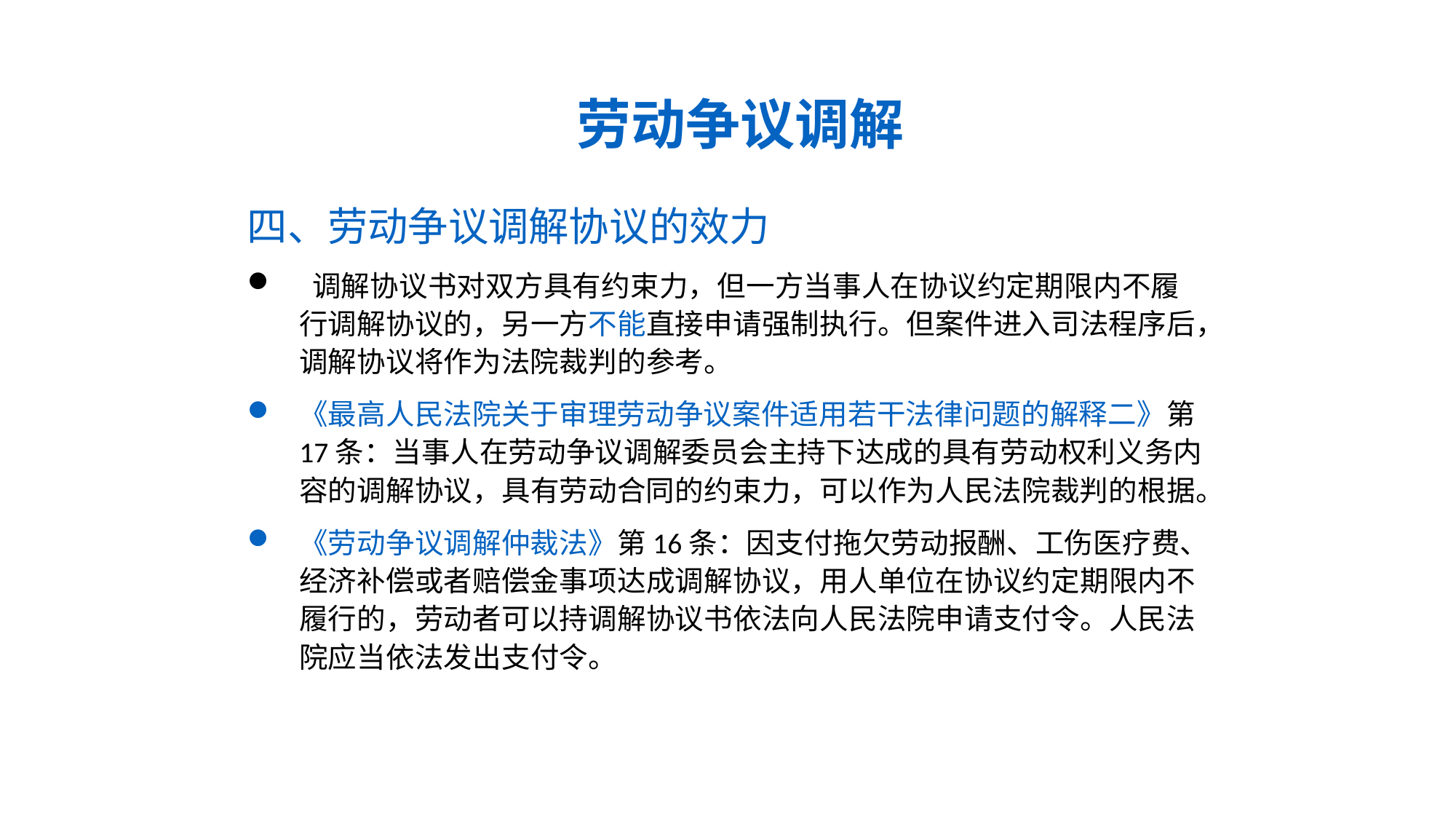

# 劳动争议调解
四、劳动争议调解协议的效力
 调解协议书对双方具有约束力，但一方当事人在协议约定期限内不履行调解协议的，另一方不能直接申请强制执行。但案件进入司法程序后，调解协议将作为法院裁判的参考。
《最高人民法院关于审理劳动争议案件适用若干法律问题的解释二》第17条：当事人在劳动争议调解委员会主持下达成的具有劳动权利义务内容的调解协议，具有劳动合同的约束力，可以作为人民法院裁判的根据。
《劳动争议调解仲裁法》第16条：因支付拖欠劳动报酬、工伤医疗费、经济补偿或者赔偿金事项达成调解协议，用人单位在协议约定期限内不履行的，劳动者可以持调解协议书依法向人民法院申请支付令。人民法院应当依法发出支付令。